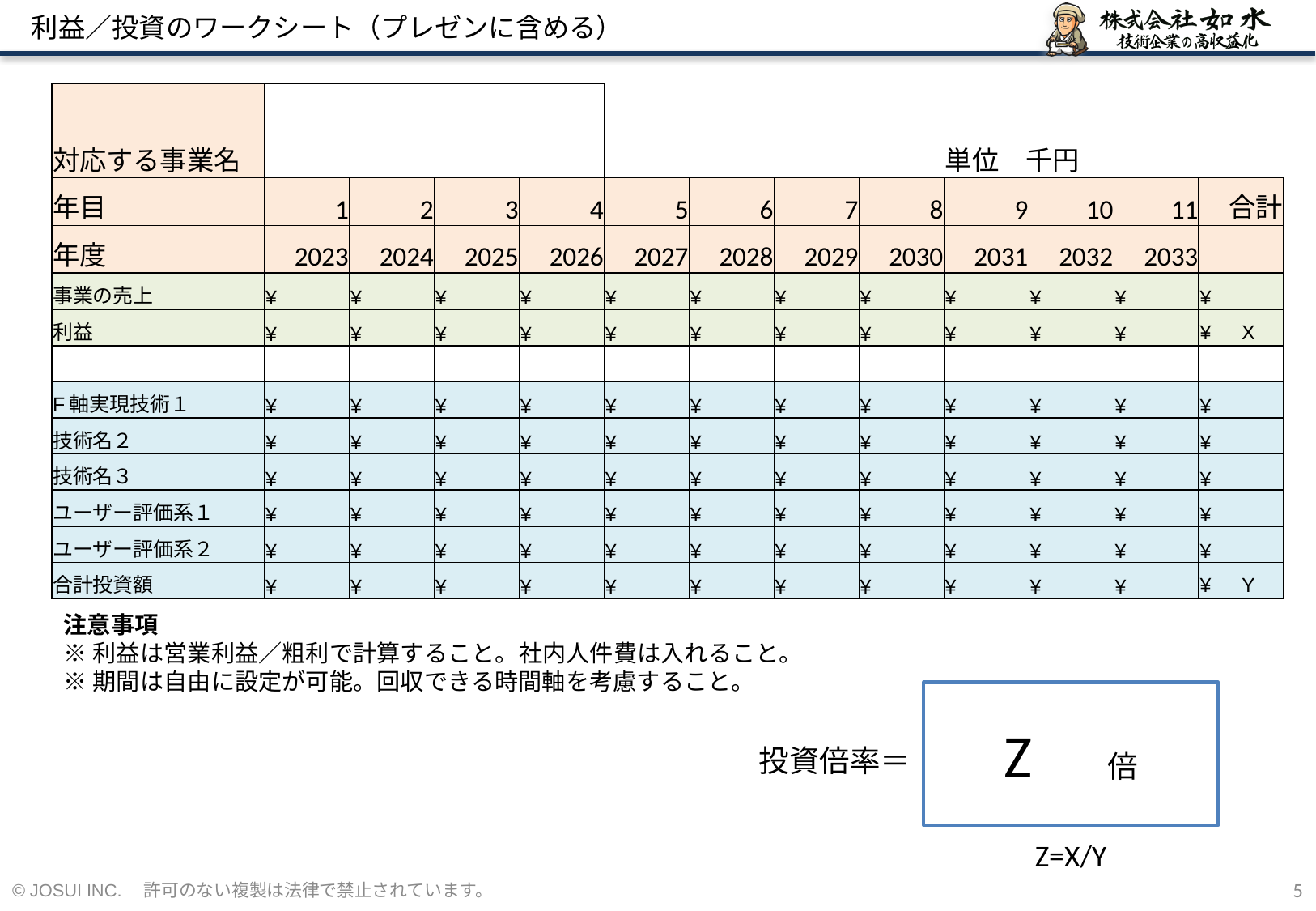

# 利益／投資のワークシート（プレゼンに含める）
| 対応する事業名 |  |  |  |  |  |  |  |  | 単位　千円 |  |  |  |
| --- | --- | --- | --- | --- | --- | --- | --- | --- | --- | --- | --- | --- |
| 年目 | 1 | 2 | 3 | 4 | 5 | 6 | 7 | 8 | 9 | 10 | 11 | 合計 |
| 年度 | 2023 | 2024 | 2025 | 2026 | 2027 | 2028 | 2029 | 2030 | 2031 | 2032 | 2033 |  |
| 事業の売上 | ¥ | ¥ | ¥ | ¥ | ¥ | ¥ | ¥ | ¥ | ¥ | ¥ | ¥ | ¥ |
| 利益 | ¥ | ¥ | ¥ | ¥ | ¥ | ¥ | ¥ | ¥ | ¥ | ¥ | ¥ | ¥　X |
|  |  |  |  |  |  |  |  |  |  |  |  |  |
| F軸実現技術１ | ¥ | ¥ | ¥ | ¥ | ¥ | ¥ | ¥ | ¥ | ¥ | ¥ | ¥ | ¥ |
| 技術名２ | ¥ | ¥ | ¥ | ¥ | ¥ | ¥ | ¥ | ¥ | ¥ | ¥ | ¥ | ¥ |
| 技術名３ | ¥ | ¥ | ¥ | ¥ | ¥ | ¥ | ¥ | ¥ | ¥ | ¥ | ¥ | ¥ |
| ユーザー評価系１ | ¥ | ¥ | ¥ | ¥ | ¥ | ¥ | ¥ | ¥ | ¥ | ¥ | ¥ | ¥ |
| ユーザー評価系２ | ¥ | ¥ | ¥ | ¥ | ¥ | ¥ | ¥ | ¥ | ¥ | ¥ | ¥ | ¥ |
| 合計投資額 | ¥ | ¥ | ¥ | ¥ | ¥ | ¥ | ¥ | ¥ | ¥ | ¥ | ¥ | ¥　Y |
注意事項
※利益は営業利益／粗利で計算すること。社内人件費は入れること。
※期間は自由に設定が可能。回収できる時間軸を考慮すること。
Z　倍
投資倍率＝
Z=X/Y
© JOSUI INC.　許可のない複製は法律で禁止されています。
5